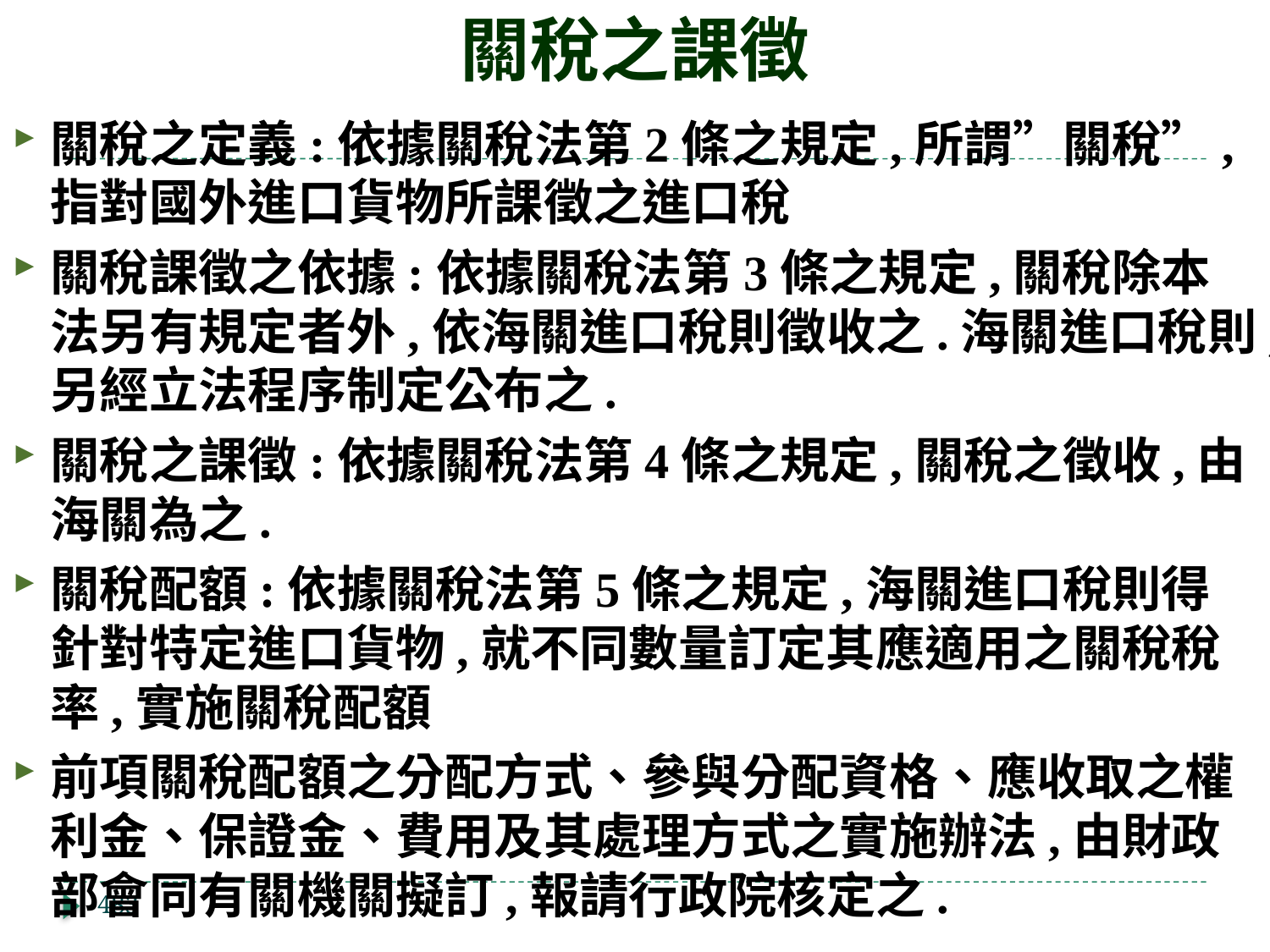

# 關稅之課徵
關稅之定義:依據關稅法第2條之規定,所謂”關稅”,指對國外進口貨物所課徵之進口稅
關稅課徵之依據:依據關稅法第3條之規定,關稅除本法另有規定者外,依海關進口稅則徵收之.海關進口稅則,另經立法程序制定公布之.
關稅之課徵:依據關稅法第4條之規定,關稅之徵收,由海關為之.
關稅配額:依據關稅法第5條之規定,海關進口稅則得針對特定進口貨物,就不同數量訂定其應適用之關稅稅率,實施關稅配額
前項關稅配額之分配方式、參與分配資格、應收取之權利金、保證金、費用及其處理方式之實施辦法,由財政部會同有關機關擬訂,報請行政院核定之.
483